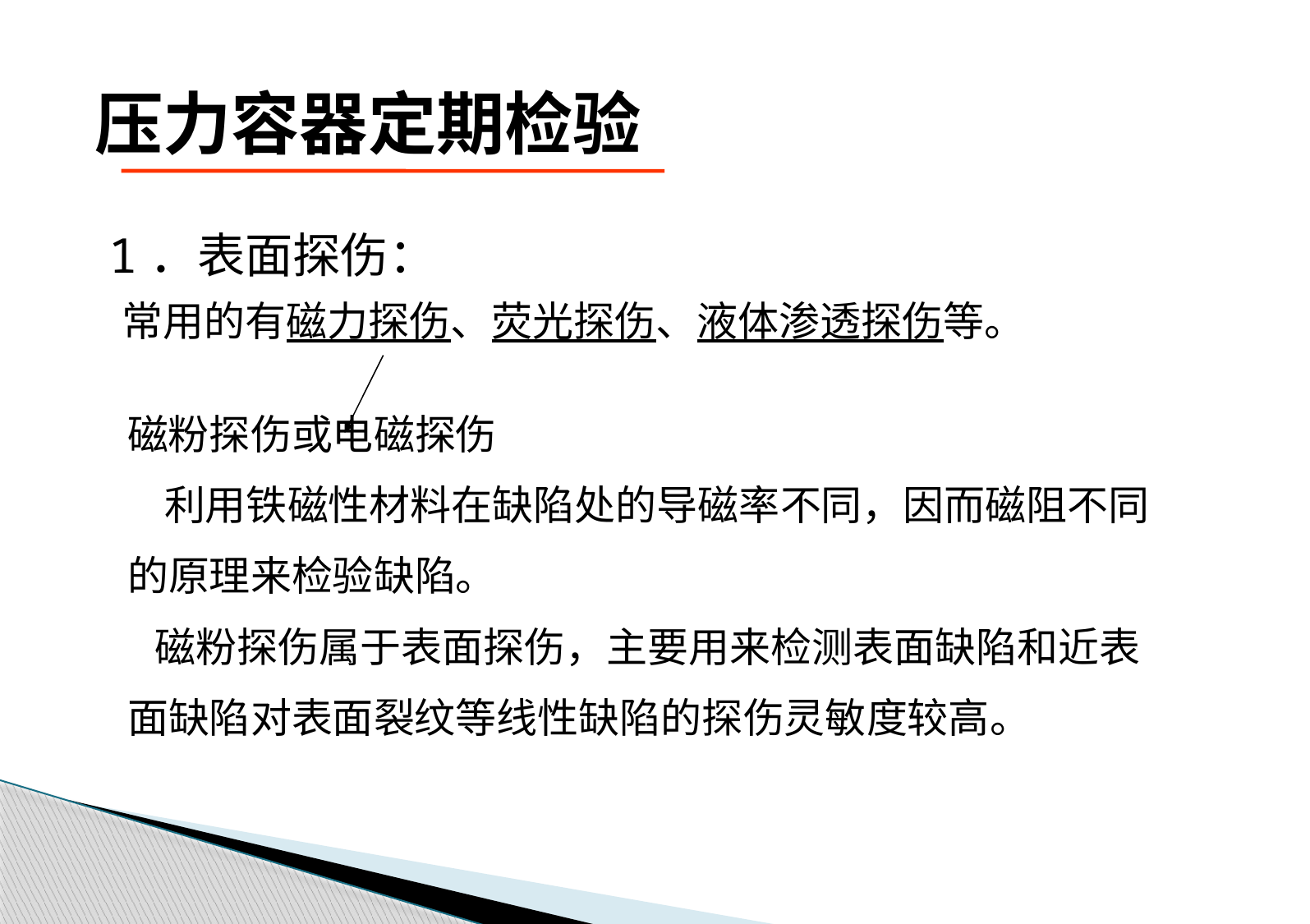

# 压力容器定期检验

 1．表面探伤：
   常用的有磁力探伤、荧光探伤、液体渗透探伤等。

    磁粉探伤或电磁探伤
        利用铁磁性材料在缺陷处的导磁率不同，因而磁阻不同
    的原理来检验缺陷。
       磁粉探伤属于表面探伤，主要用来检测表面缺陷和近表
    面缺陷对表面裂纹等线性缺陷的探伤灵敏度较高。